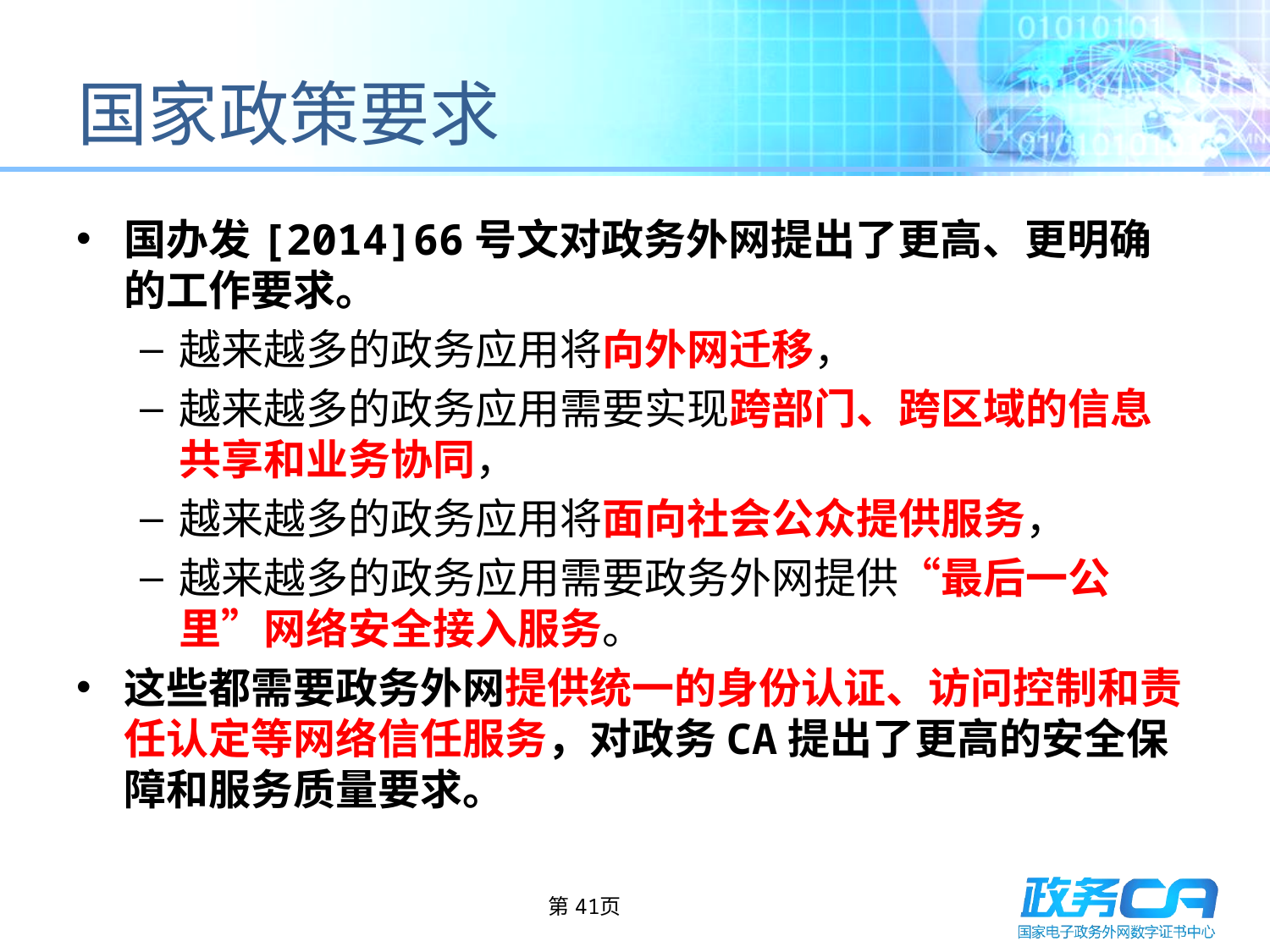

# 国家政策要求
国办发[2014]66号文对政务外网提出了更高、更明确的工作要求。
越来越多的政务应用将向外网迁移，
越来越多的政务应用需要实现跨部门、跨区域的信息共享和业务协同，
越来越多的政务应用将面向社会公众提供服务，
越来越多的政务应用需要政务外网提供“最后一公里”网络安全接入服务。
这些都需要政务外网提供统一的身份认证、访问控制和责任认定等网络信任服务，对政务CA提出了更高的安全保障和服务质量要求。

第41页